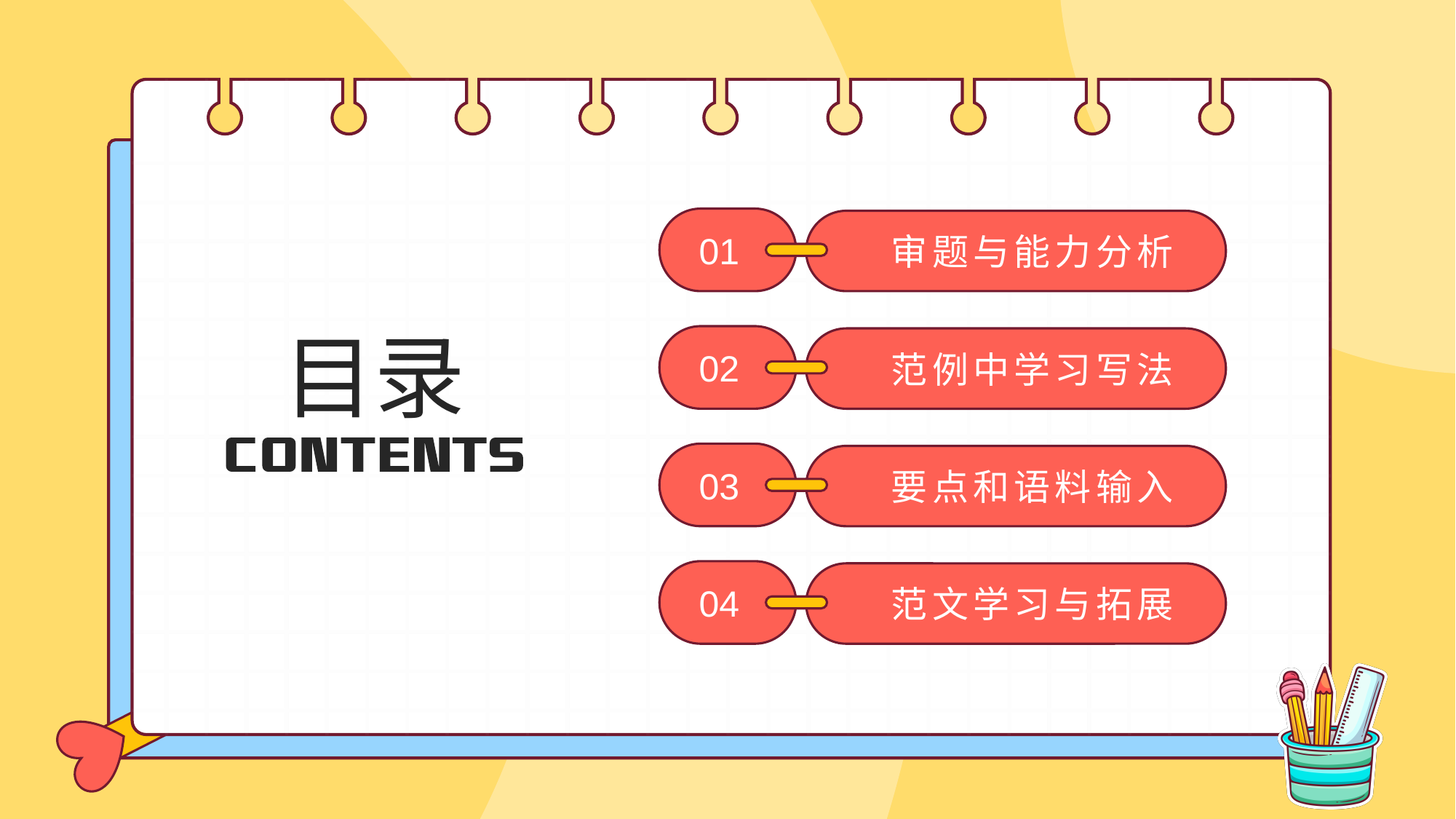

01
审题与能力分析

# 目录
02
范例中学习写法

03
要点和语料输入

04
范文学习与拓展